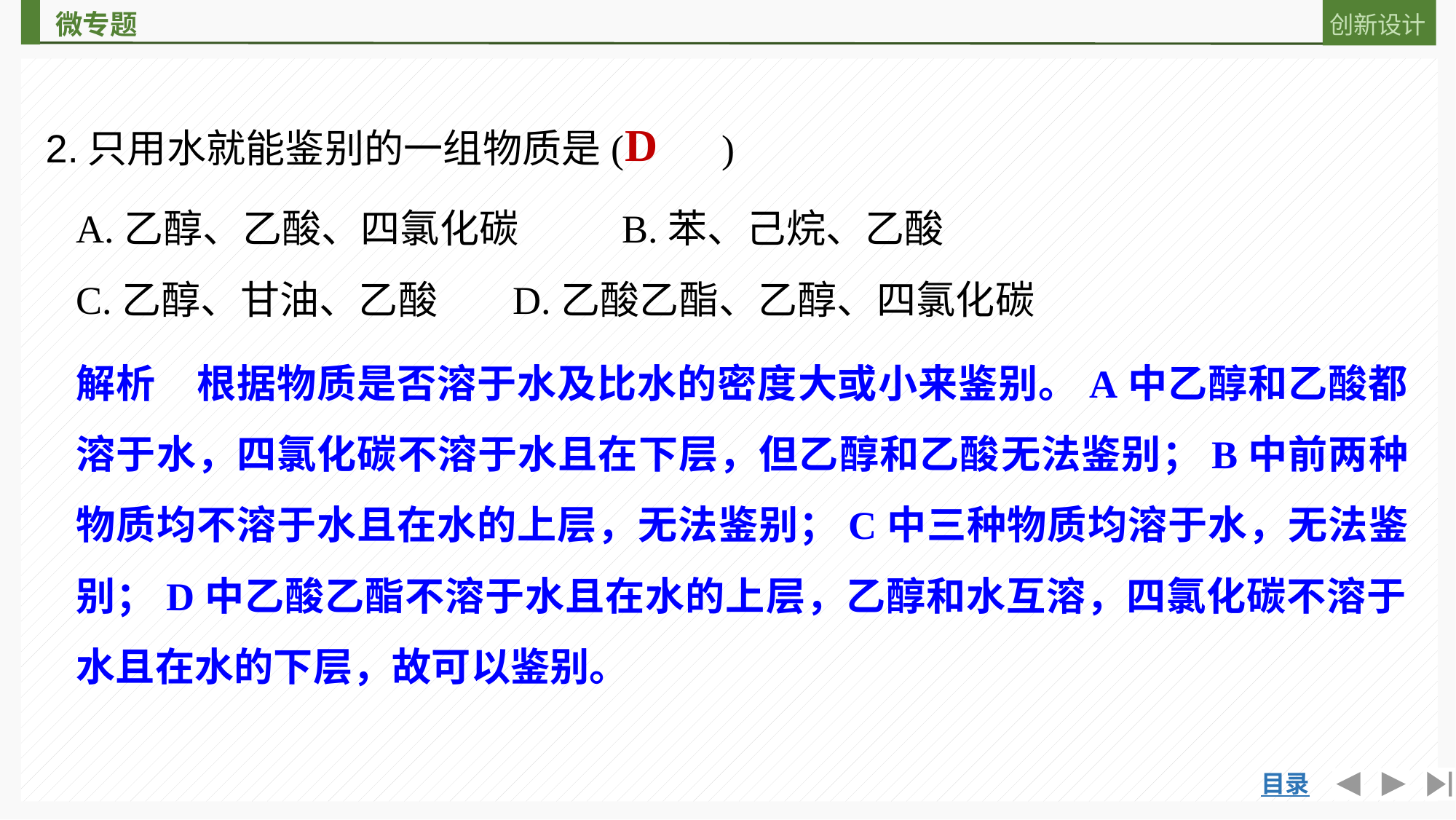

2.只用水就能鉴别的一组物质是(　　)
D
A.乙醇、乙酸、四氯化碳	B.苯、己烷、乙酸
C.乙醇、甘油、乙酸	D.乙酸乙酯、乙醇、四氯化碳
解析　根据物质是否溶于水及比水的密度大或小来鉴别。A中乙醇和乙酸都溶于水，四氯化碳不溶于水且在下层，但乙醇和乙酸无法鉴别；B中前两种物质均不溶于水且在水的上层，无法鉴别；C中三种物质均溶于水，无法鉴别；D中乙酸乙酯不溶于水且在水的上层，乙醇和水互溶，四氯化碳不溶于水且在水的下层，故可以鉴别。